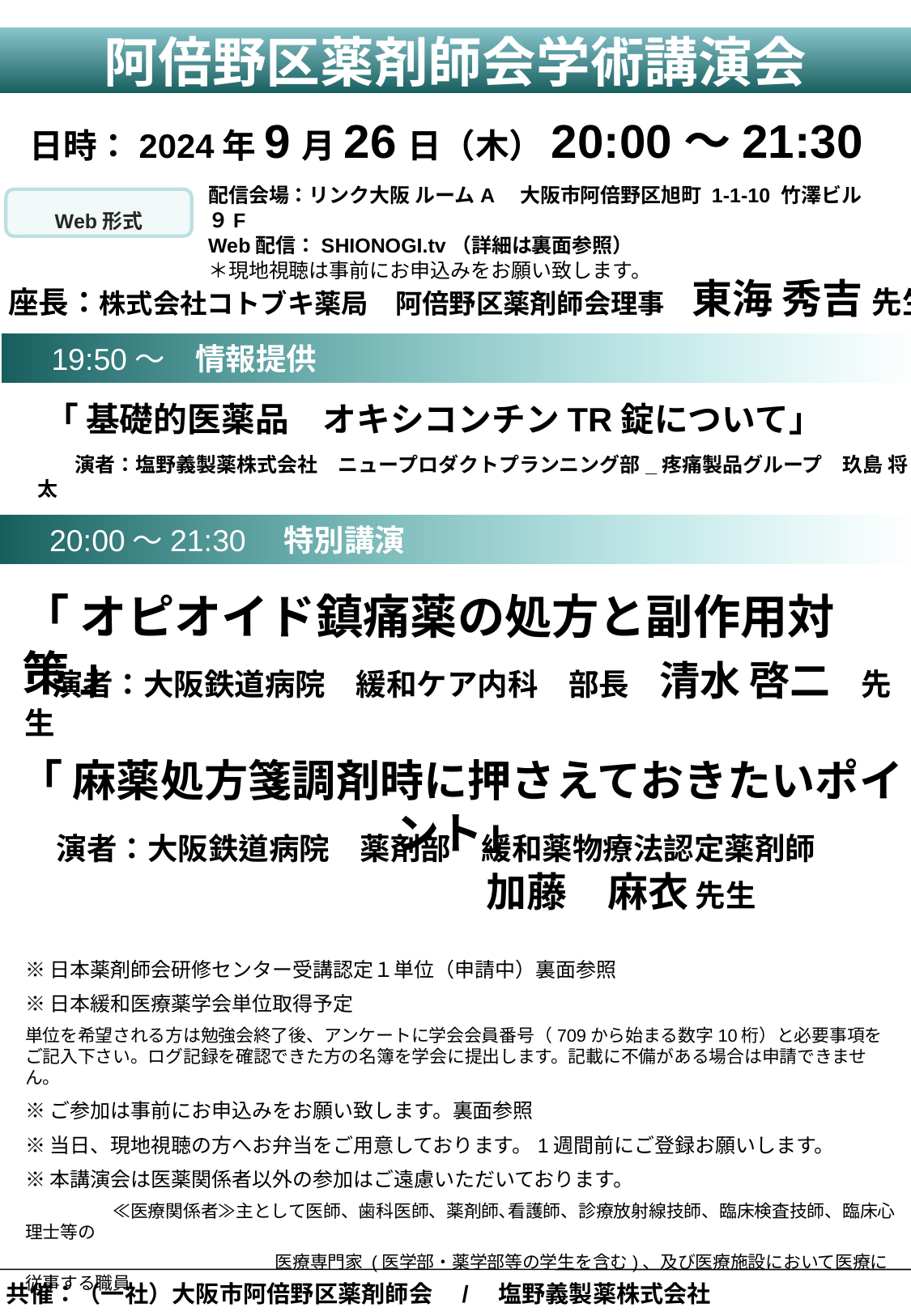

阿倍野区薬剤師会学術講演会
 日時：2024年9月26日（木）20:00～21:30
配信会場：リンク大阪 ルームA　大阪市阿倍野区旭町 1-1-10 竹澤ビル９F
Web配信：SHIONOGI.tv（詳細は裏面参照）
＊現地視聴は事前にお申込みをお願い致します。

Web形式
座長：株式会社コトブキ薬局　阿倍野区薬剤師会理事　東海 秀吉 先生
　19:50～　情報提供
　　「 基礎的医薬品　オキシコンチンTR錠について」
       演者：塩野義製薬株式会社　ニュープロダクトプランニング部_疼痛製品グループ　玖島 将太
　20:00～21:30　特別講演
「 オピオイド鎮痛薬の処方と副作用対策 」
   演者：大阪鉄道病院　緩和ケア内科　部長　清水 啓二　先生
「 麻薬処方箋調剤時に押さえておきたいポイント」
 演者：大阪鉄道病院　薬剤部　緩和薬物療法認定薬剤師
                                              　　　　        加藤　麻衣 先生
※日本薬剤師会研修センター受講認定１単位（申請中）裏面参照
※日本緩和医療薬学会単位取得予定
単位を希望される方は勉強会終了後、アンケートに学会会員番号（709から始まる数字10桁）と必要事項をご記入下さい。ログ記録を確認できた方の名簿を学会に提出します。記載に不備がある場合は申請できません。
※ご参加は事前にお申込みをお願い致します。裏面参照
※当日、現地視聴の方へお弁当をご用意しております。1週間前にご登録お願いします。
※本講演会は医薬関係者以外の参加はご遠慮いただいております。
　　　　　≪医療関係者≫主として医師、歯科医師、薬剤師､看護師、診療放射線技師、臨床検査技師、臨床心理士等の
　　　　　　　　　　　　　　 医療専門家 (医学部・薬学部等の学生を含む)、及び医療施設において医療に従事する職員

共催：（一社）大阪市阿倍野区薬剤師会　/　塩野義製薬株式会社